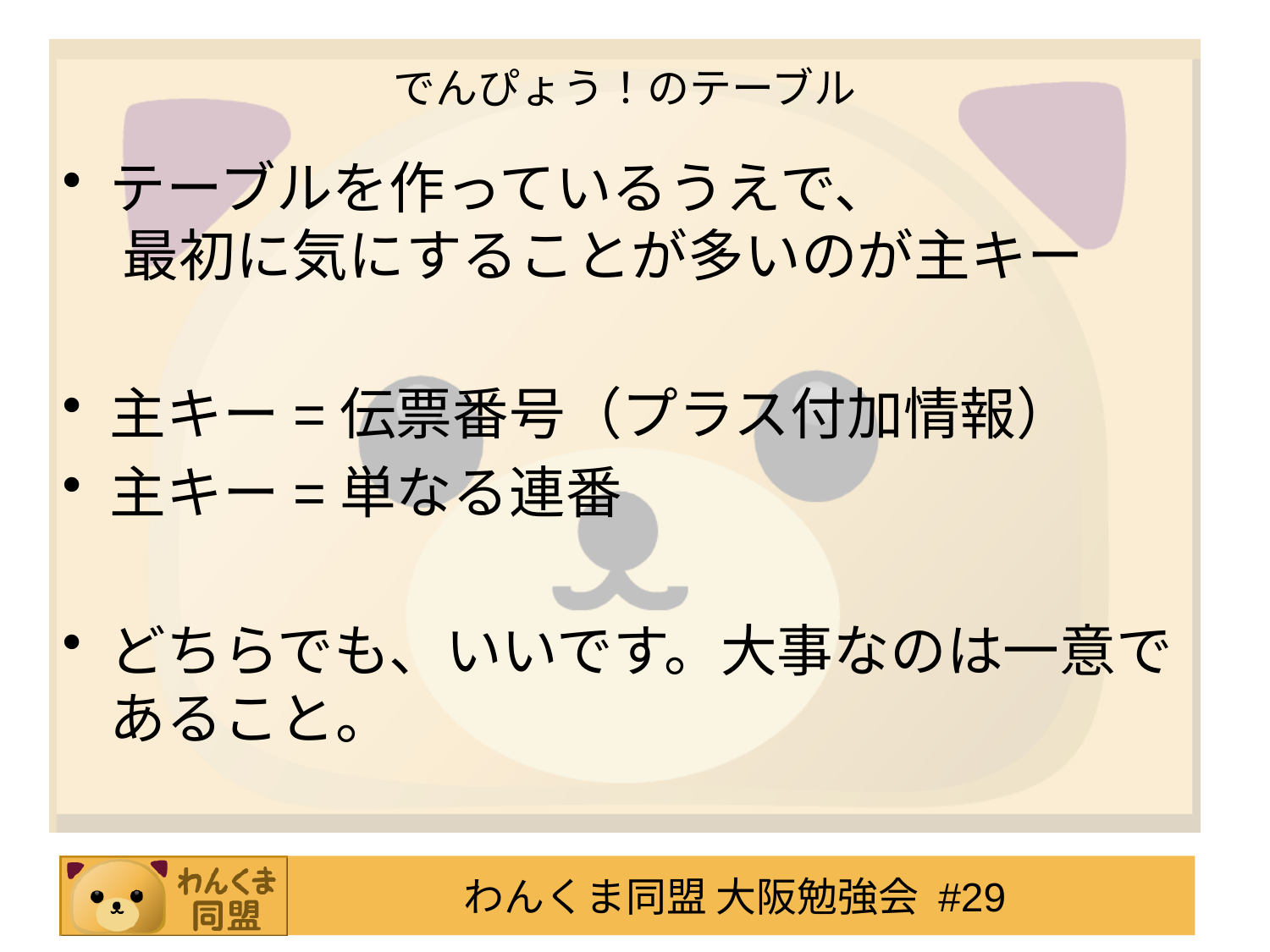

# でんぴょう！のテーブル
テーブルを作っているうえで、
 最初に気にすることが多いのが主キー

主キー=伝票番号（プラス付加情報）
主キー=単なる連番

どちらでも、いいです。大事なのは一意であること。